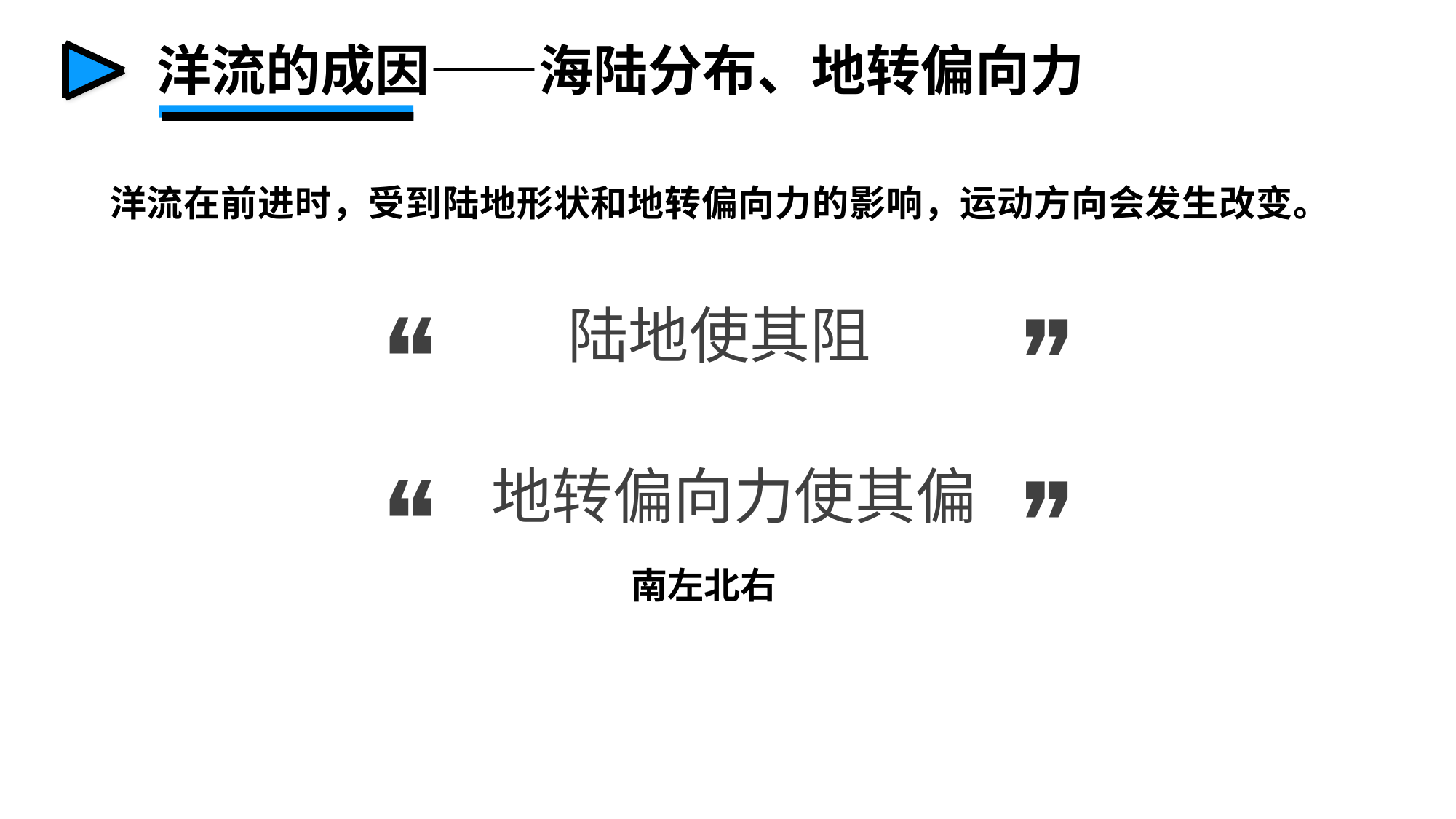

洋流的成因——海陆分布、地转偏向力

洋流在前进时，受到陆地形状和地转偏向力的影响，运动方向会发生改变。
“
”
陆地使其阻
“
”
地转偏向力使其偏
南左北右